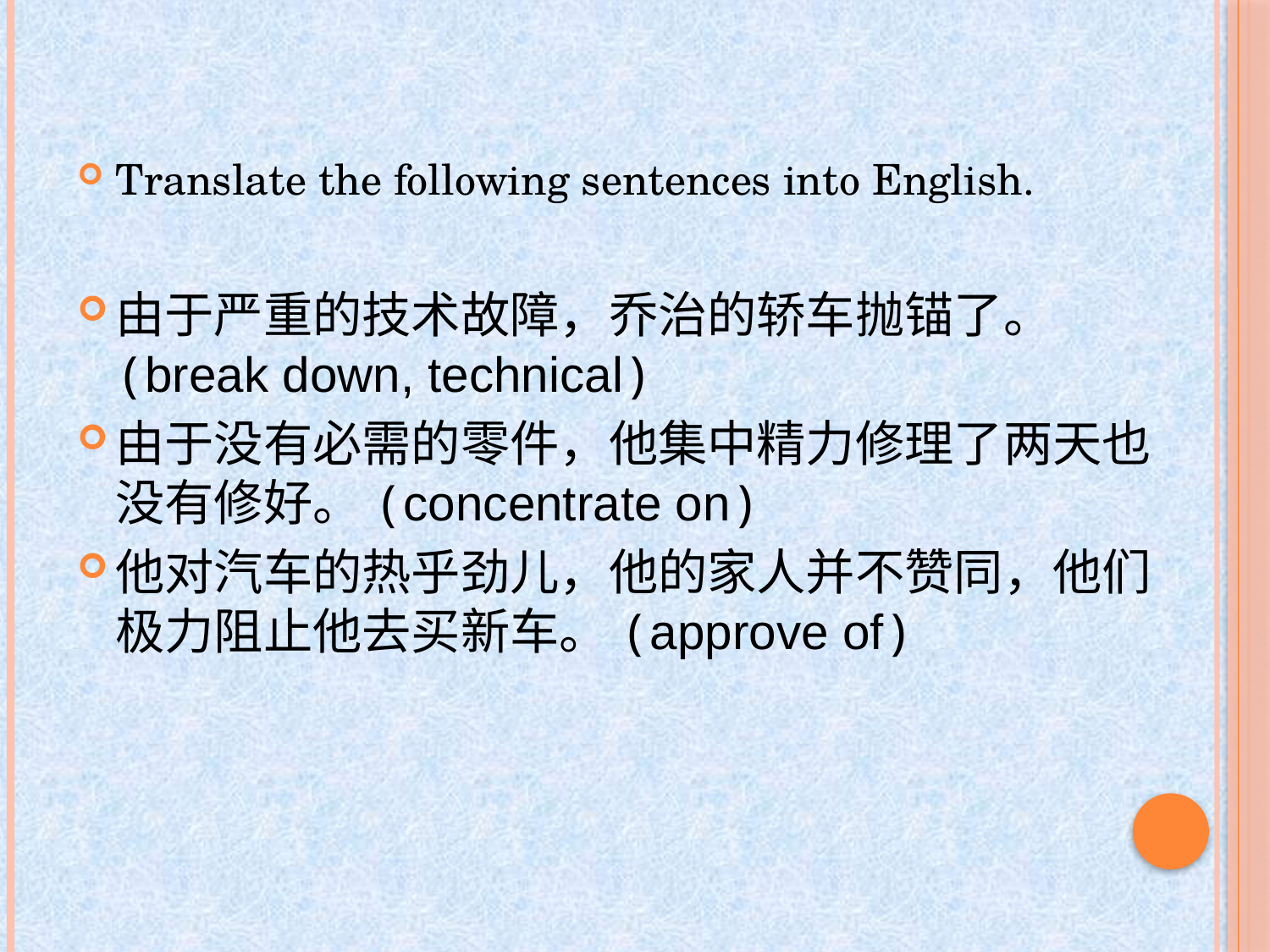

Translate the following sentences into English.

由于严重的技术故障，乔治的轿车抛锚了。(break down, technical)
由于没有必需的零件，他集中精力修理了两天也没有修好。(concentrate on)
他对汽车的热乎劲儿，他的家人并不赞同，他们极力阻止他去买新车。(approve of)